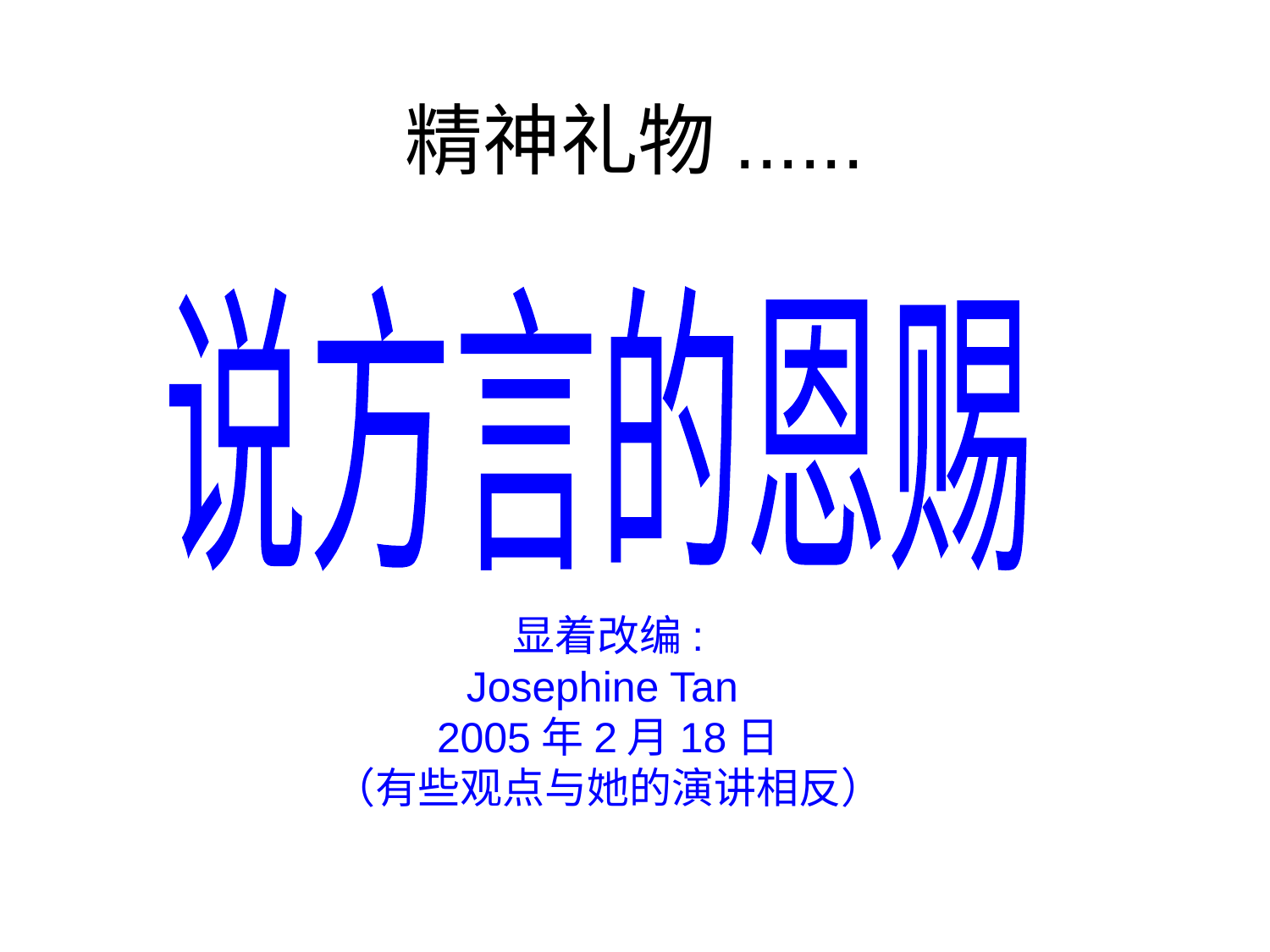

精神礼物......
说方言的恩赐
显着改编:
Josephine Tan
2005年2月18日
（有些观点与她的演讲相反）